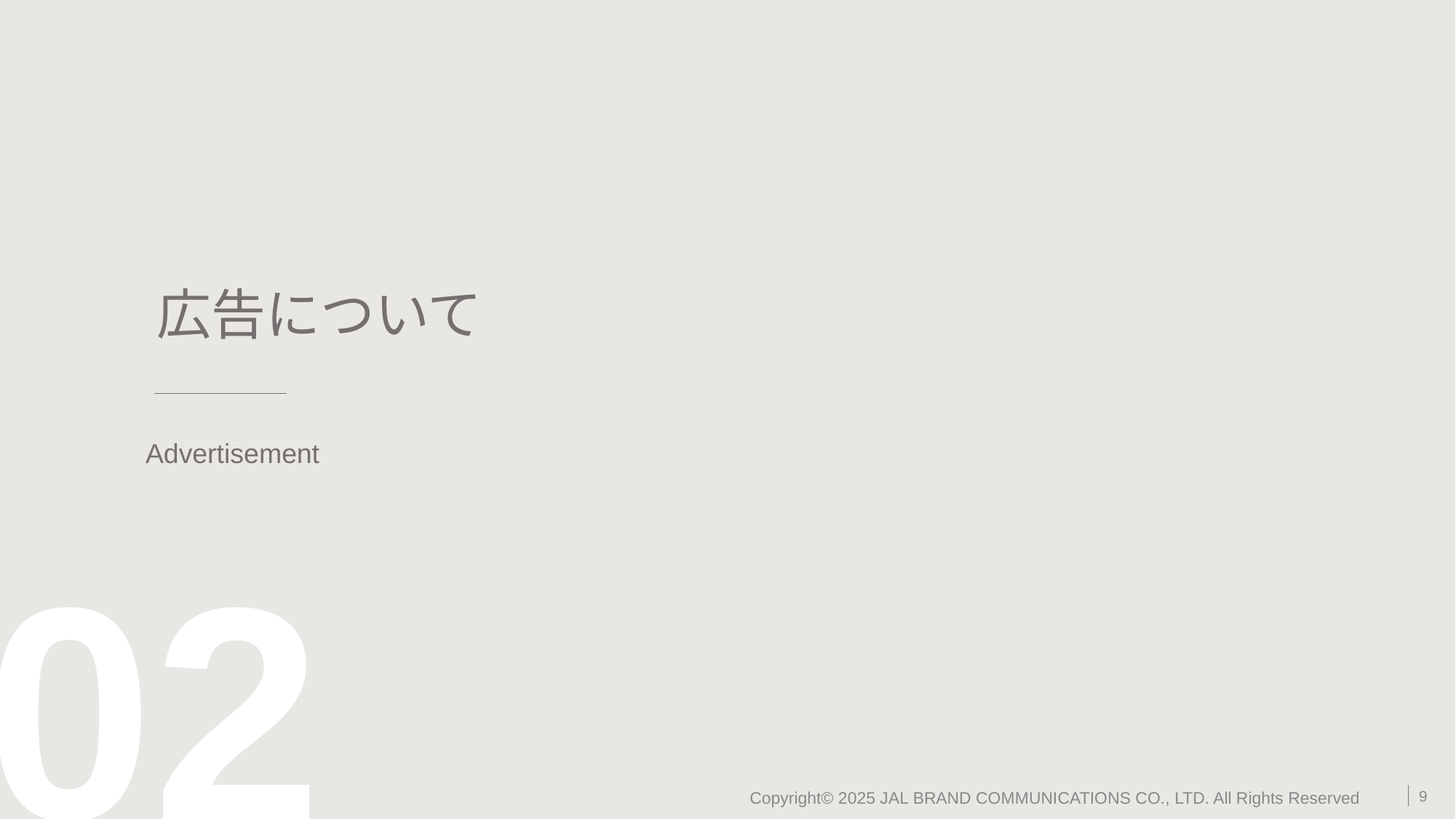

# 広告について
Advertisement
02
9
Copyright© 2025 JAL BRAND COMMUNICATIONS CO., LTD. All Rights Reserved　　｜